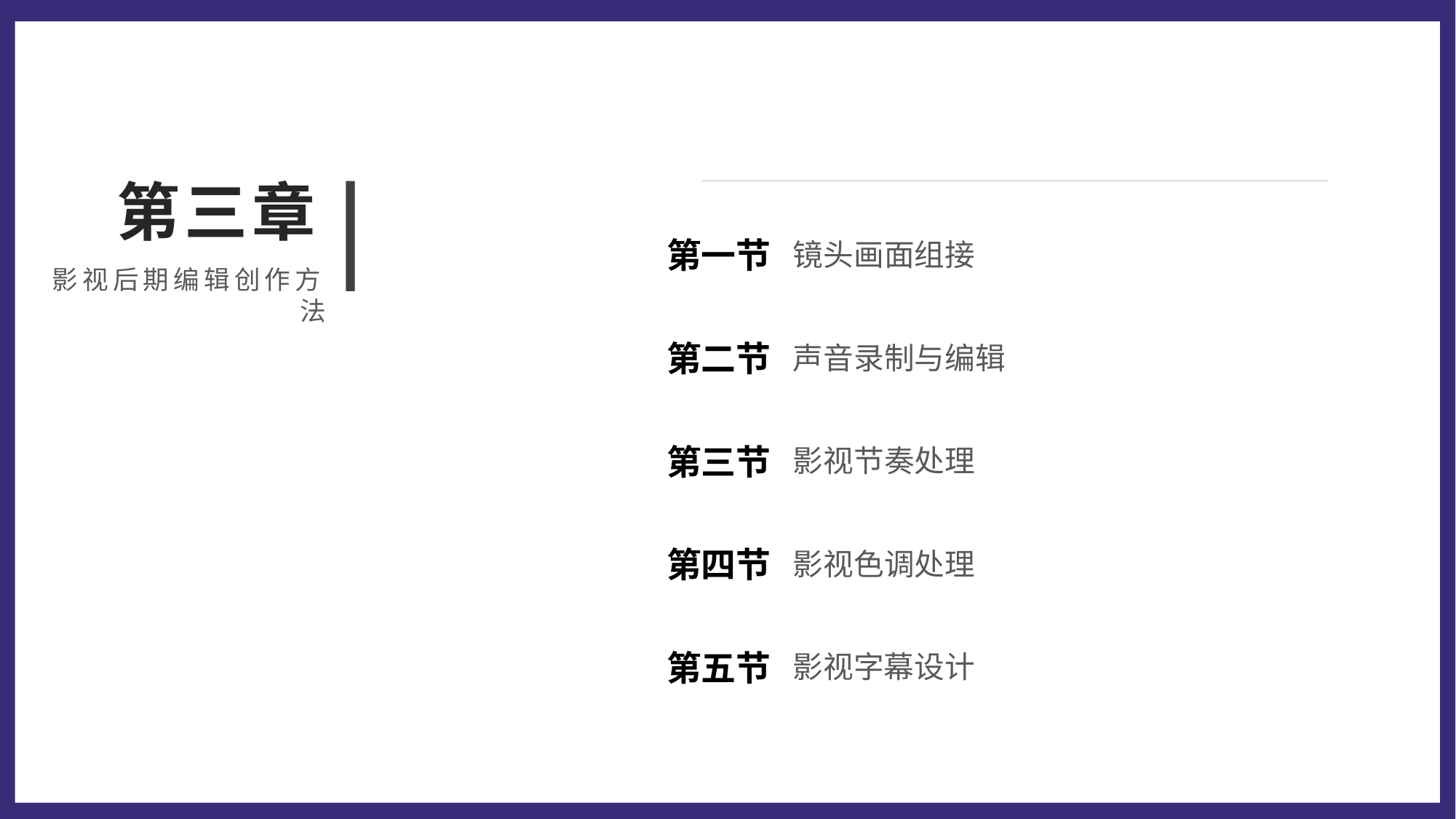

第三章

镜头画面组接
第一节
影视后期编辑创作方法
声音录制与编辑
第二节
影视节奏处理
第三节
影视色调处理
第四节
影视字幕设计
第五节